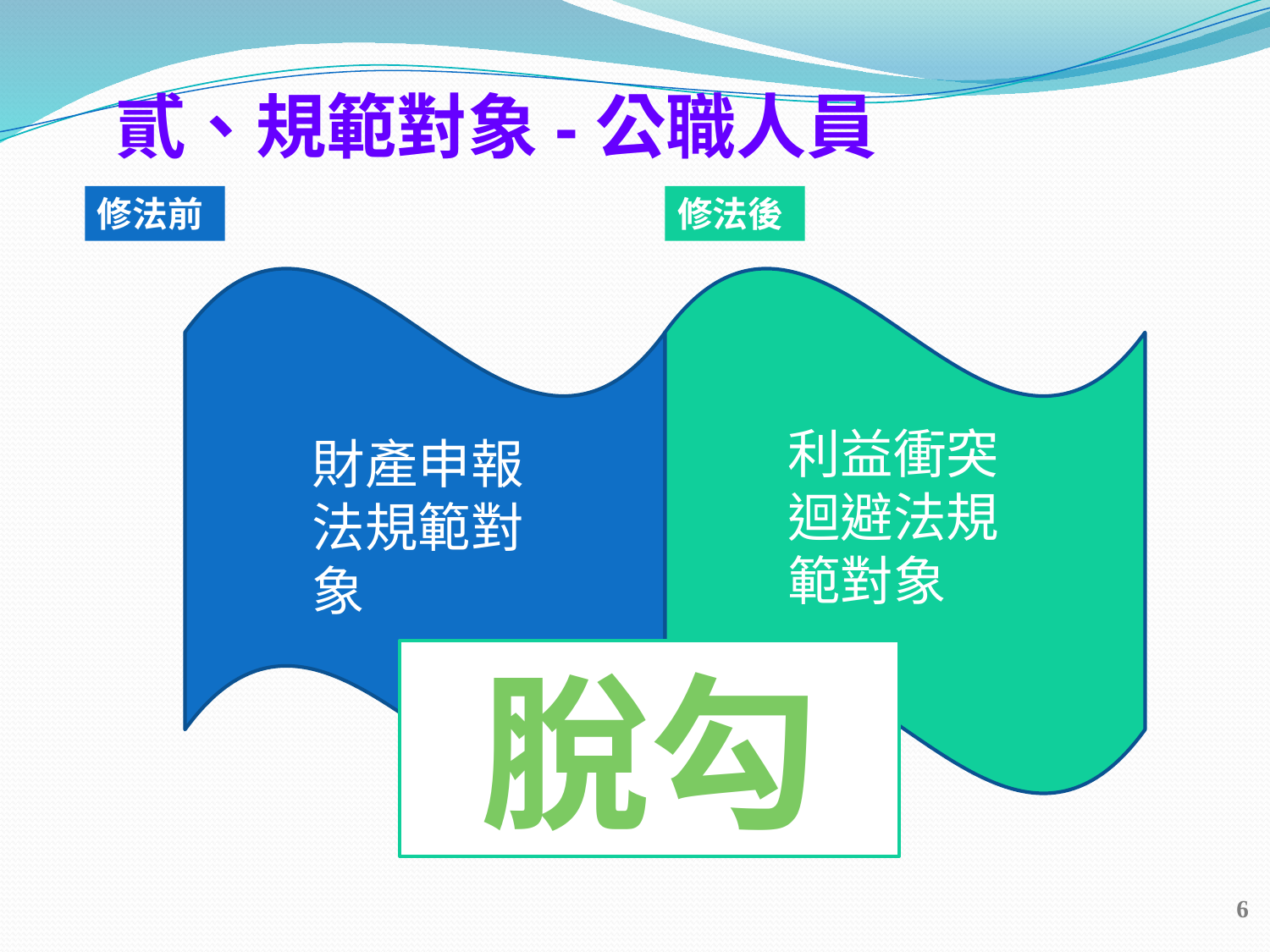

貳、規範對象-公職人員
修法前
修法後

利益衝突迴避法規範對象

財產申報法規範對象
脫勾
6